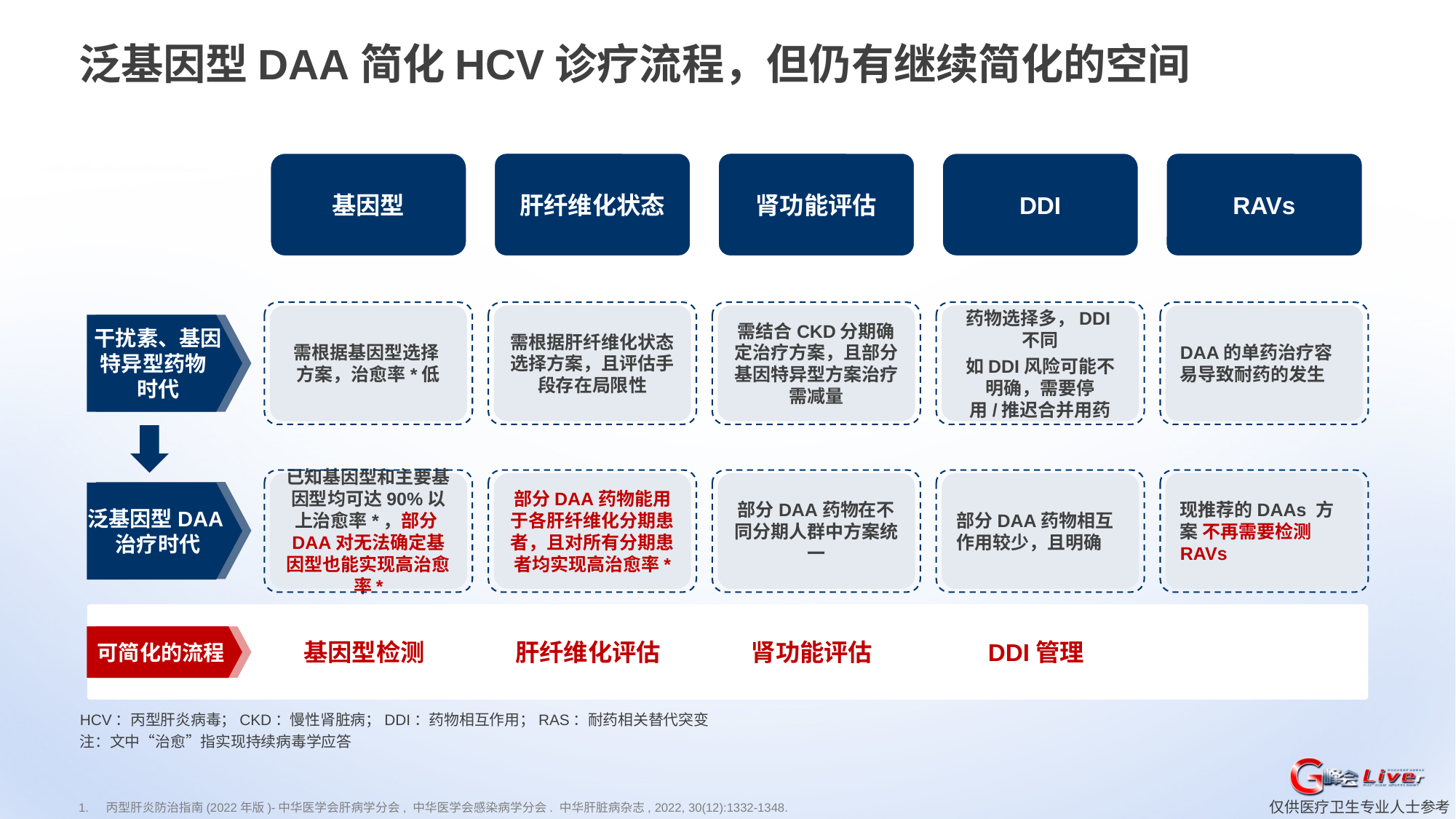

泛基因型DAA简化HCV诊疗流程，但仍有继续简化的空间
基因型
肝纤维化状态
肾功能评估
DDI
RAVs

需根据基因型选择  方案，治愈率*低
需根据肝纤维化状态选择方案，且评估手段存在局限性
需结合CKD分期确定治疗方案，且部分基因特异型方案治疗需减量
药物选择多，DDI不同
如DDI风险可能不明确，需要停用/推迟合并用药
DAA的单药治疗容易导致耐药的发生
干扰素、基因特异型药物   时代

已知基因型和主要基因型均可达90%以上治愈率*，部分DAA对无法确定基因型也能实现高治愈率*
部分DAA药物能用于各肝纤维化分期患者，且对所有分期患者均实现高治愈率*
部分DAA药物在不同分期人群中方案统一
部分DAA药物相互作用较少，且明确
现推荐的DAAs 方案 不再需要检测RAVs

泛基因型DAA治疗时代

可简化的流程

基因型检测
肝纤维化评估
肾功能评估
DDI管理
HCV：丙型肝炎病毒；CKD：慢性肾脏病；DDI：药物相互作用；RAS：耐药相关替代突变
注：文中“治愈”指实现持续病毒学应答
丙型肝炎防治指南(2022年版)-中华医学会肝病学分会, 中华医学会感染病学分会. 中华肝脏病杂志, 2022, 30(12):1332-1348.